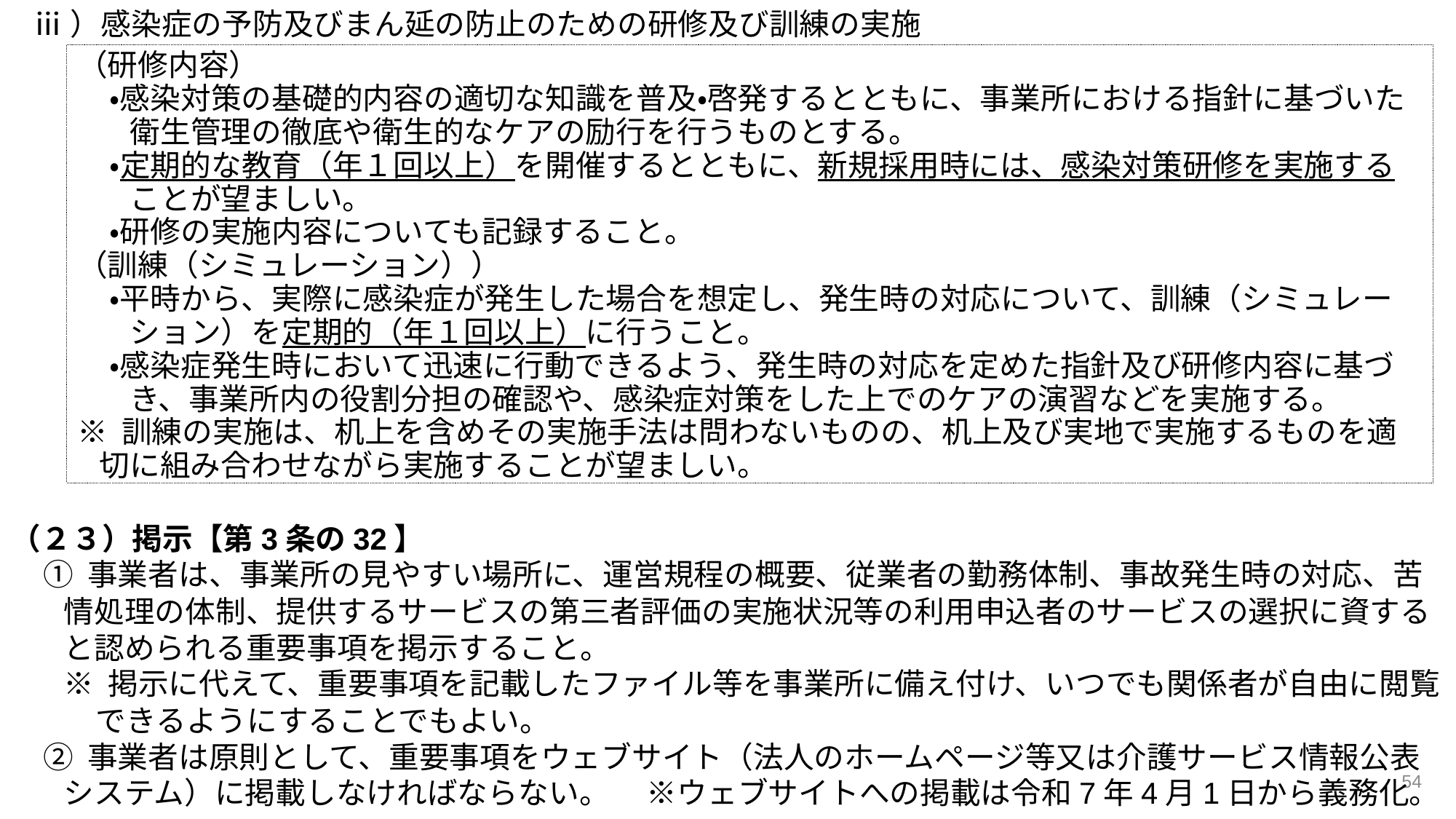

ⅲ）感染症の予防及びまん延の防止のための研修及び訓練の実施

（研修内容）
・感染対策の基礎的内容の適切な知識を普及・啓発するとともに、事業所における指針に基づいた衛生管理の徹底や衛生的なケアの励行を行うものとする。
・定期的な教育（年１回以上）を開催するとともに、新規採用時には、感染対策研修を実施することが望ましい。
・研修の実施内容についても記録すること。
（訓練（シミュレーション））
・平時から、実際に感染症が発生した場合を想定し、発生時の対応について、訓練（シミュレーション）を定期的（年１回以上）に行うこと。
・感染症発生時において迅速に行動できるよう、発生時の対応を定めた指針及び研修内容に基づき、事業所内の役割分担の確認や、感染症対策をした上でのケアの演習などを実施する。
※ 訓練の実施は、机上を含めその実施手法は問わないものの、机上及び実地で実施するものを適切に組み合わせながら実施することが望ましい。
（２３）掲示【第3条の32】
① 事業者は、事業所の見やすい場所に、運営規程の概要、従業者の勤務体制、事故発生時の対応、苦情処理の体制、提供するサービスの第三者評価の実施状況等の利用申込者のサービスの選択に資すると認められる重要事項を掲示すること。
※ 掲示に代えて、重要事項を記載したファイル等を事業所に備え付け、いつでも関係者が自由に閲覧できるようにすることでもよい。
② 事業者は原則として、重要事項をウェブサイト（法人のホームページ等又は介護サービス情報公表システム）に掲載しなければならない。 　※ウェブサイトへの掲載は令和7年4月1日から義務化。
54